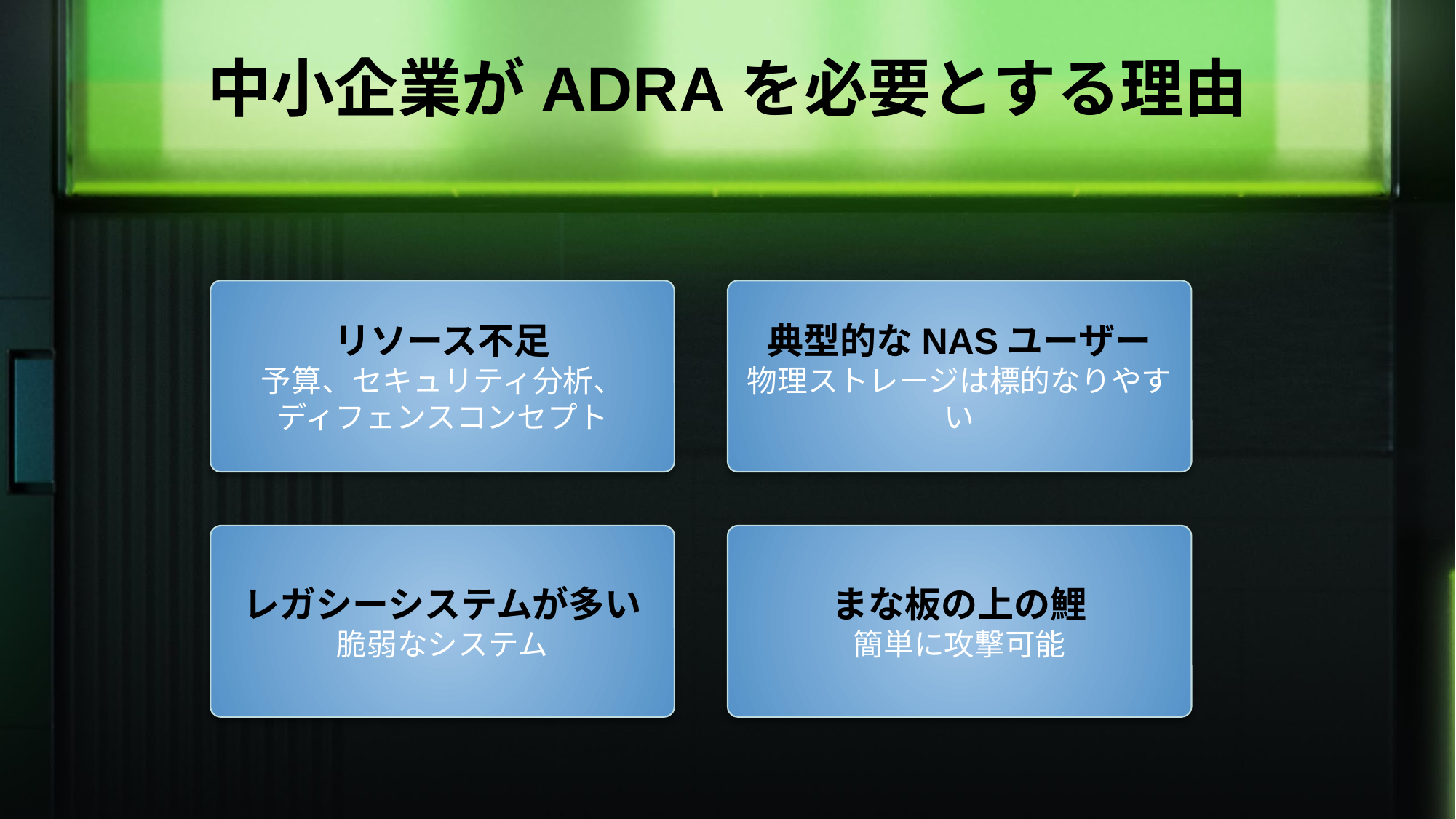

中小企業がADRAを必要とする理由
典型的なNASユーザー
物理ストレージは標的なりやすい
リソース不足
予算、セキュリティ分析、
ディフェンスコンセプト
まな板の上の鯉
簡単に攻撃可能
レガシーシステムが多い
脆弱なシステム